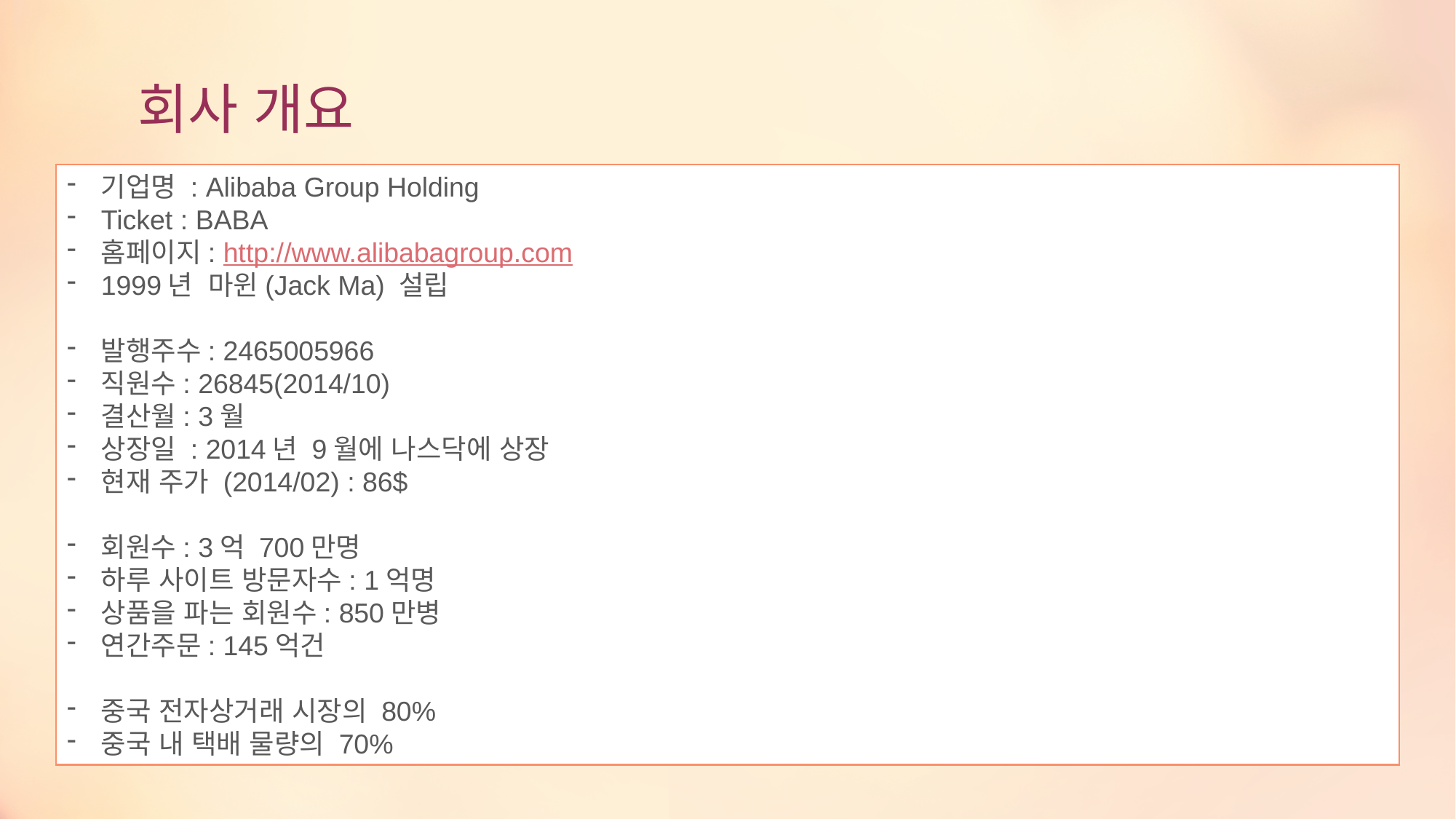

# 회사 개요
기업명 : Alibaba Group Holding
Ticket : BABA
홈페이지: http://www.alibabagroup.com
1999년  마윈(Jack Ma) 설립

발행주수: 2465005966
직원수: 26845(2014/10)
결산월: 3월
상장일 : 2014년 9월에 나스닥에 상장
현재 주가 (2014/02) : 86$

회원수: 3억 700만명
하루 사이트 방문자수: 1억명
상품을 파는 회원수: 850만병
연간주문: 145억건

중국 전자상거래 시장의 80%
중국 내 택배 물량의 70%